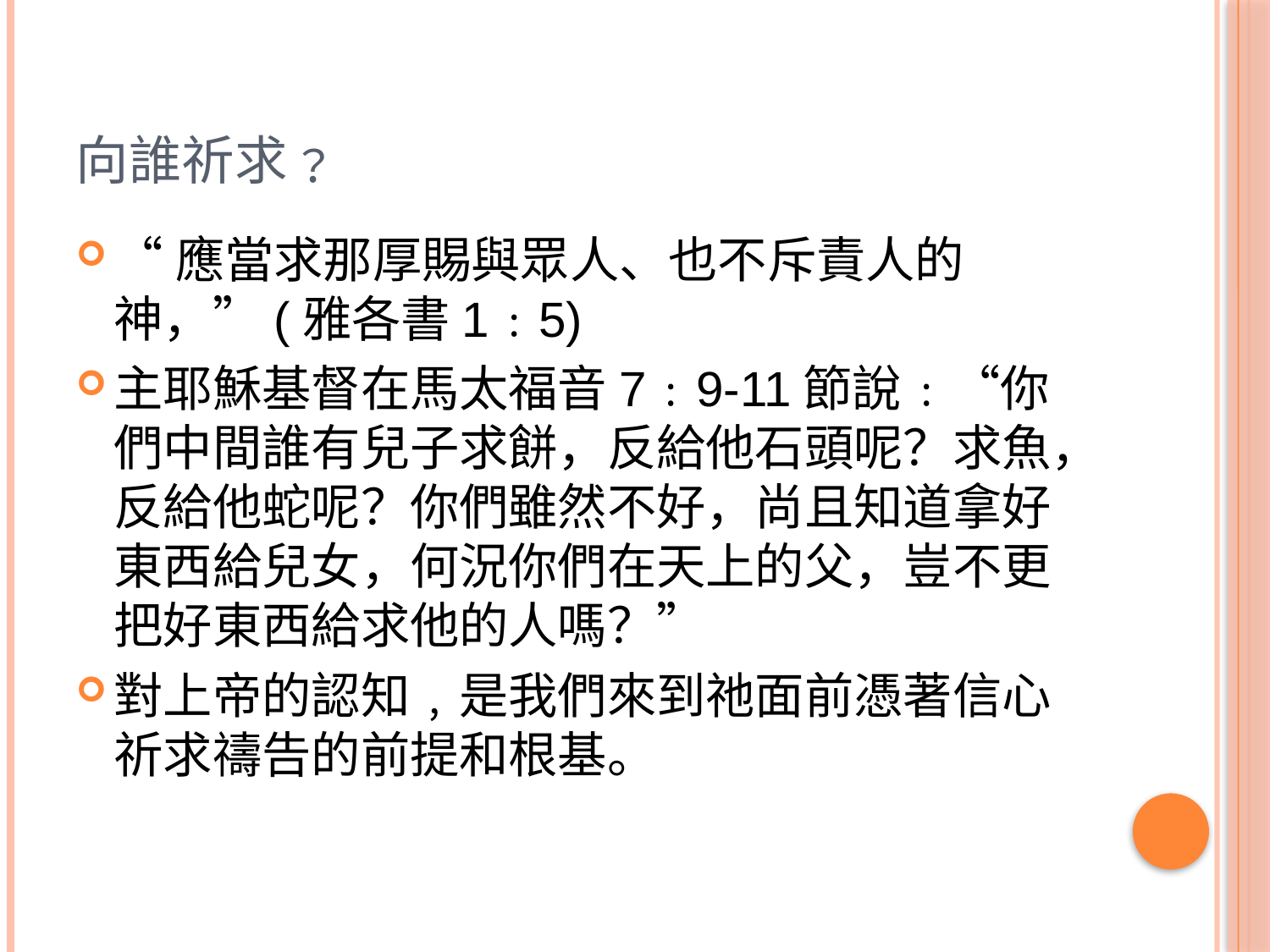

# 向誰祈求﹖
“應當求那厚賜與眾人、也不斥責人的　神，”(雅各書1﹕5)
主耶穌基督在馬太福音7﹕9-11節說﹕“你們中間誰有兒子求餅，反給他石頭呢？求魚，反給他蛇呢？你們雖然不好，尚且知道拿好東西給兒女，何況你們在天上的父，豈不更把好東西給求他的人嗎？”
對上帝的認知﹐是我們來到祂面前憑著信心祈求禱告的前提和根基。